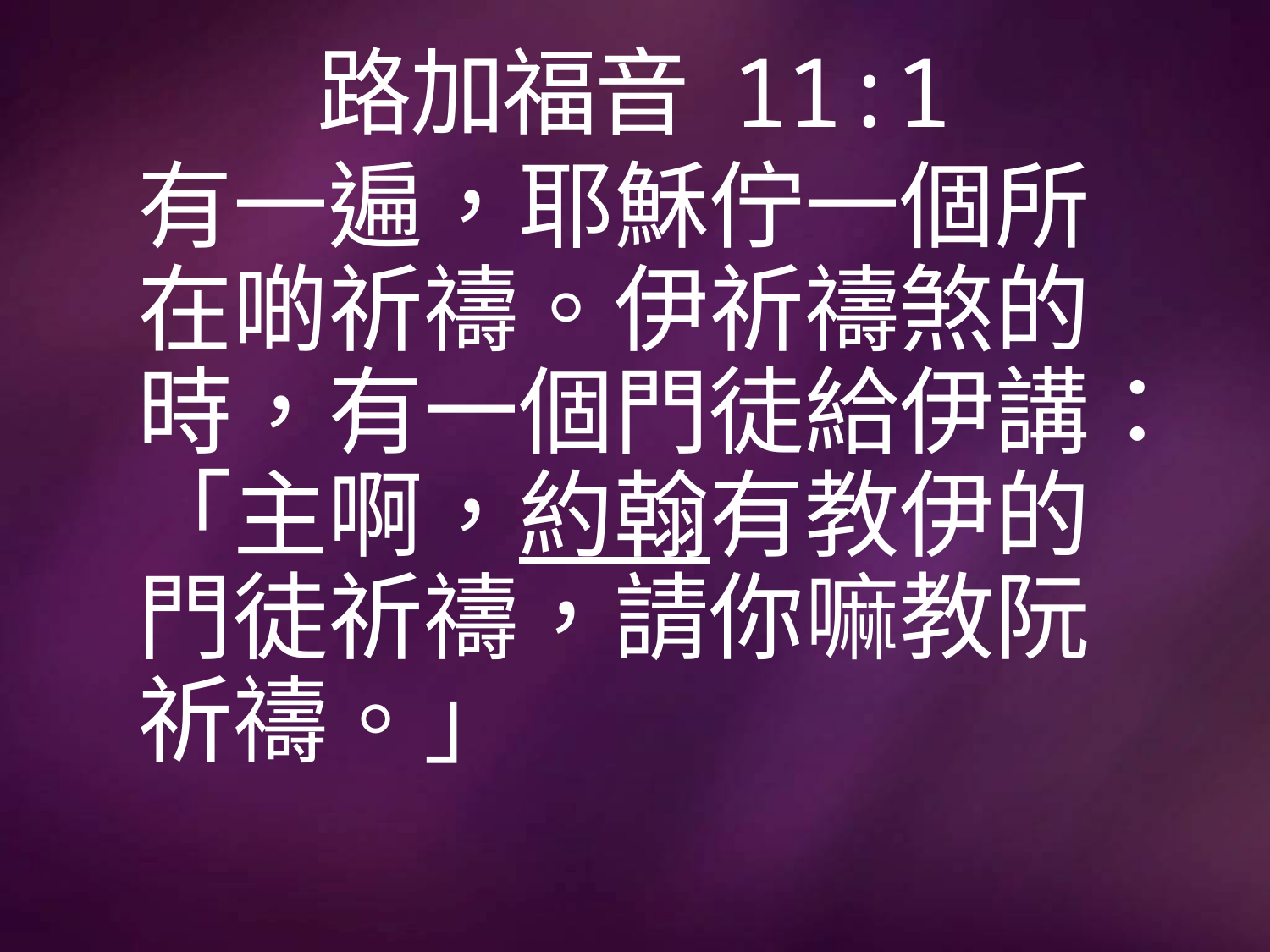

# 路加福音 11:1
有一遍，耶穌佇一個所在啲祈禱。伊祈禱煞的時，有一個門徒給伊講：「主啊，約翰有教伊的門徒祈禱，請你嘛教阮祈禱。」